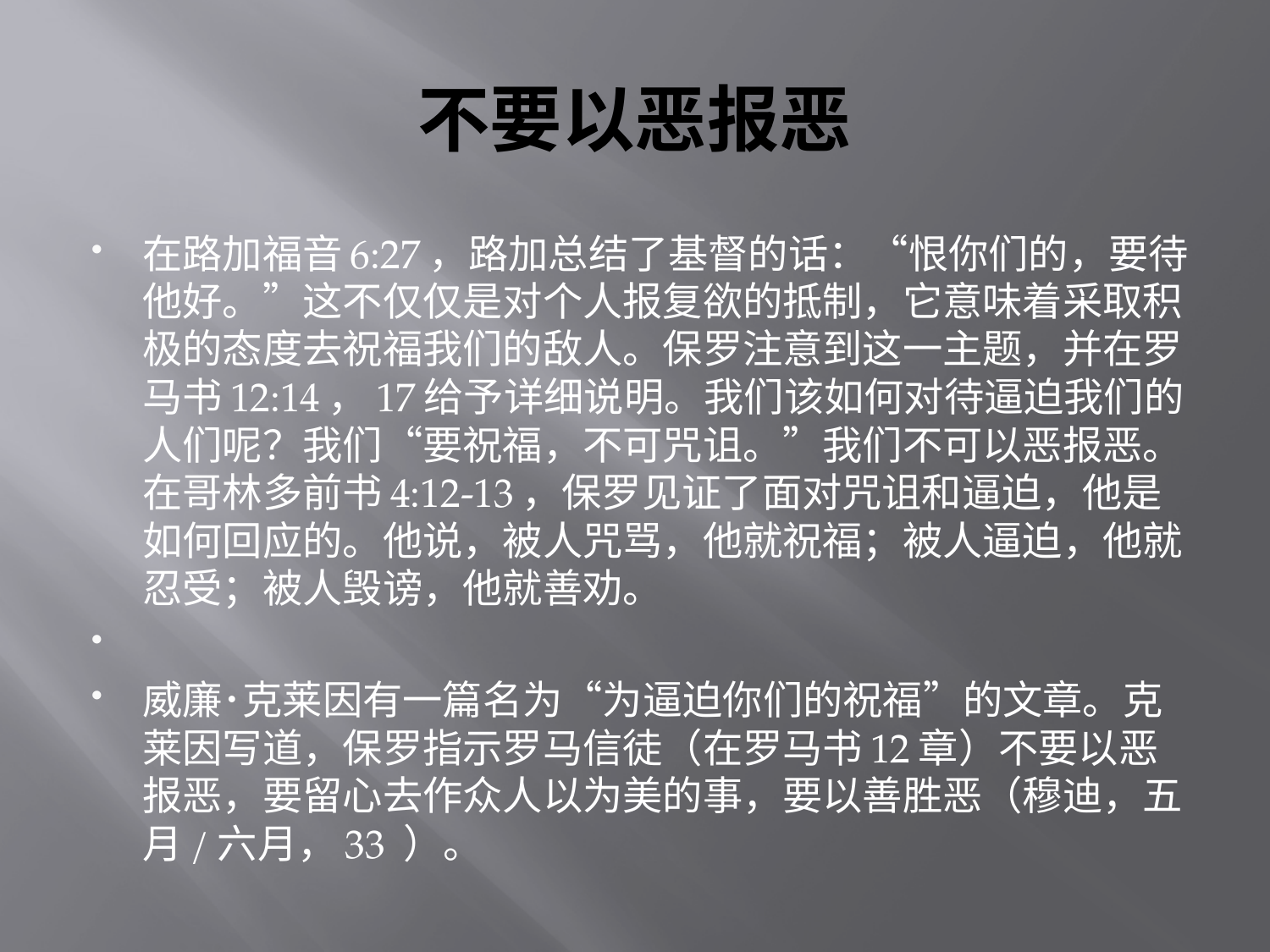

# 不要以恶报恶
在路加福音6:27，路加总结了基督的话：“恨你们的，要待他好。”这不仅仅是对个人报复欲的抵制，它意味着采取积极的态度去祝福我们的敌人。保罗注意到这一主题，并在罗马书12:14，17给予详细说明。我们该如何对待逼迫我们的人们呢？我们“要祝福，不可咒诅。”我们不可以恶报恶。在哥林多前书4:12-13，保罗见证了面对咒诅和逼迫，他是如何回应的。他说，被人咒骂，他就祝福；被人逼迫，他就忍受；被人毁谤，他就善劝。

威廉･克莱因有一篇名为“为逼迫你们的祝福”的文章。克莱因写道，保罗指示罗马信徒（在罗马书12章）不要以恶报恶，要留心去作众人以为美的事，要以善胜恶（穆迪，五月/六月，33 ）。